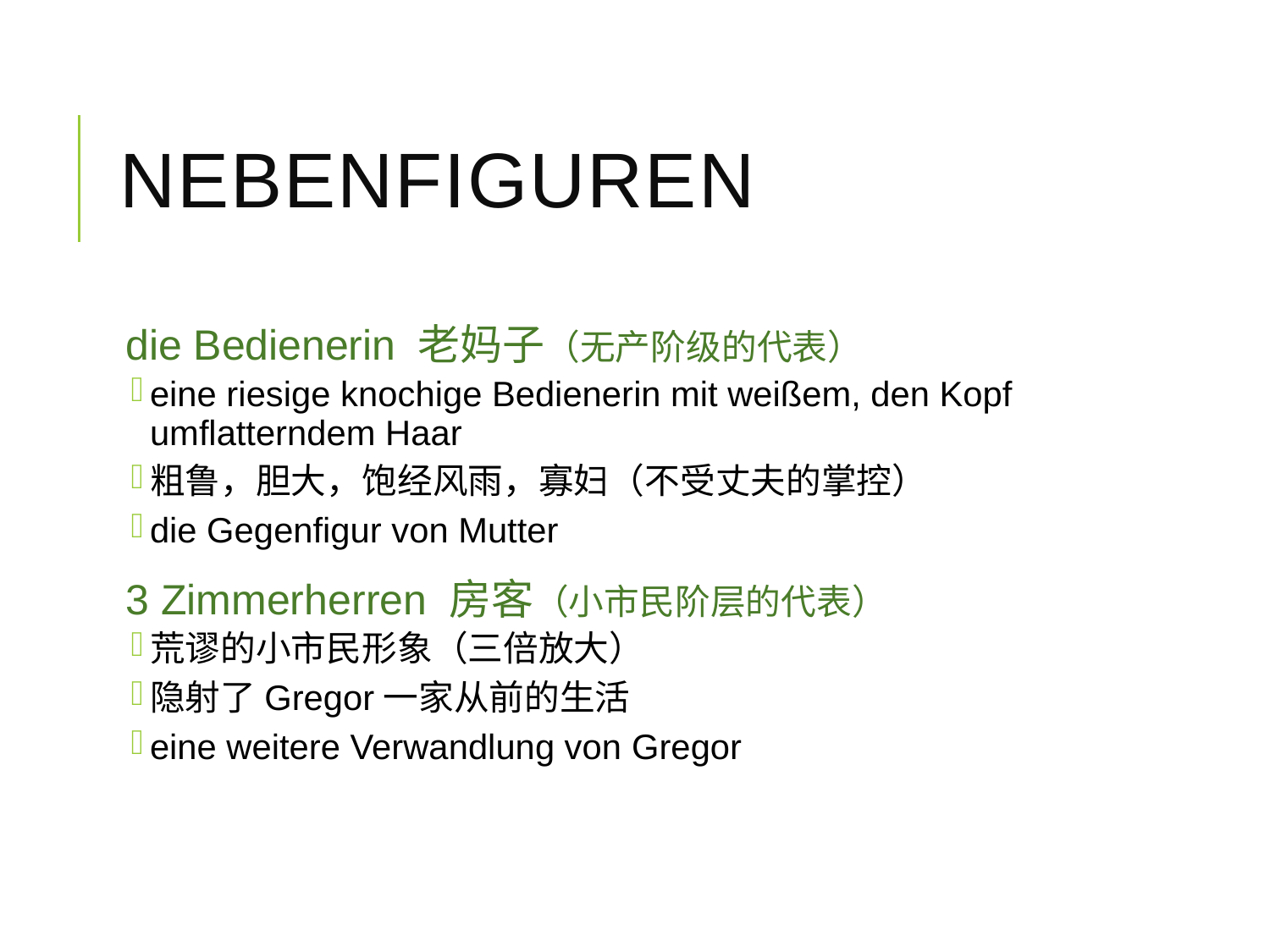

# Nebenfiguren
die Bedienerin 老妈子（无产阶级的代表）
eine riesige knochige Bedienerin mit weißem, den Kopf umflatterndem Haar
粗鲁，胆大，饱经风雨，寡妇（不受丈夫的掌控）
die Gegenfigur von Mutter
3 Zimmerherren 房客（小市民阶层的代表）
荒谬的小市民形象（三倍放大）
隐射了Gregor一家从前的生活
eine weitere Verwandlung von Gregor